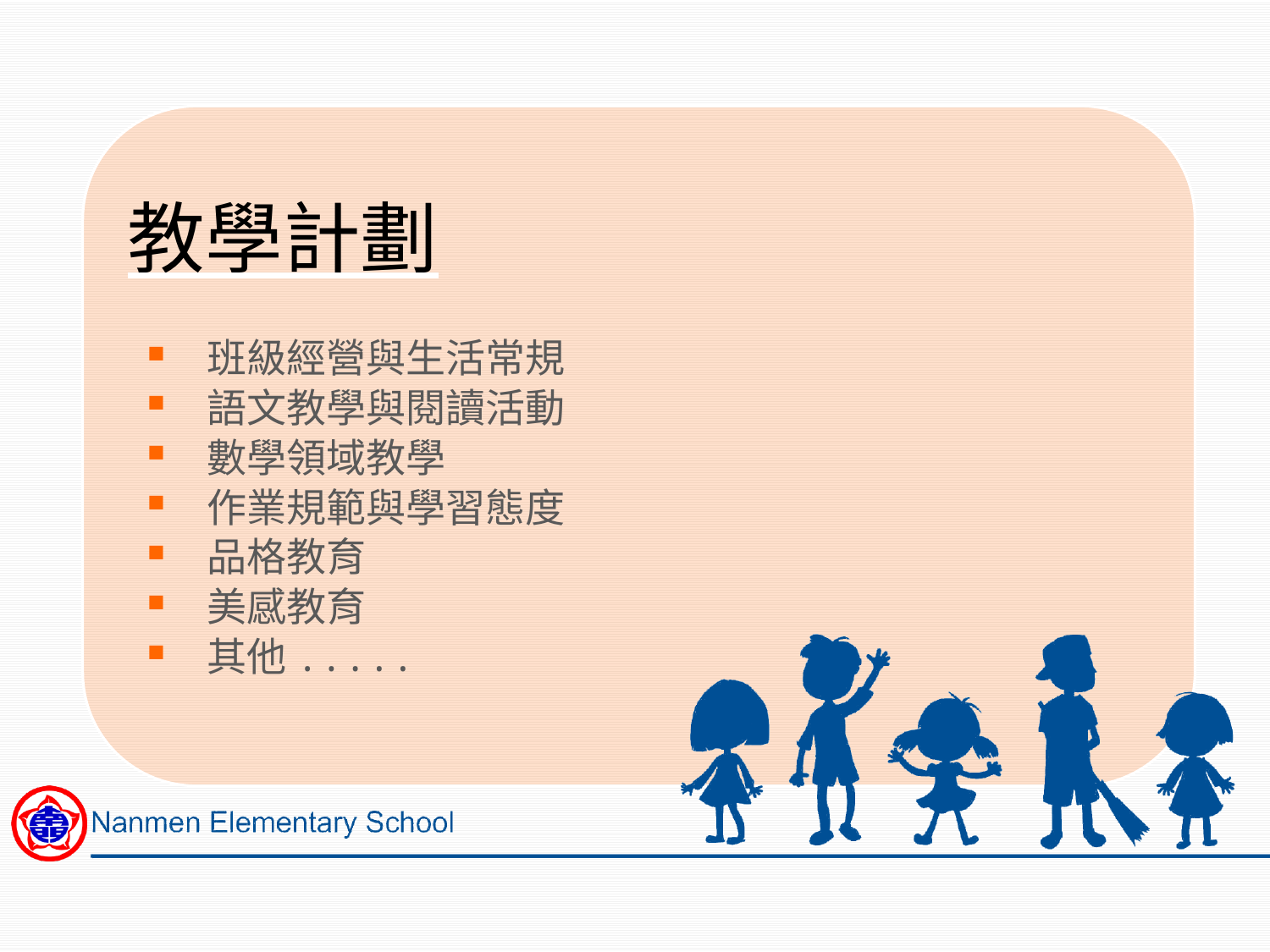

# 教學計劃
班級經營與生活常規
語文教學與閱讀活動
數學領域教學
作業規範與學習態度
品格教育
美感教育
其他.....